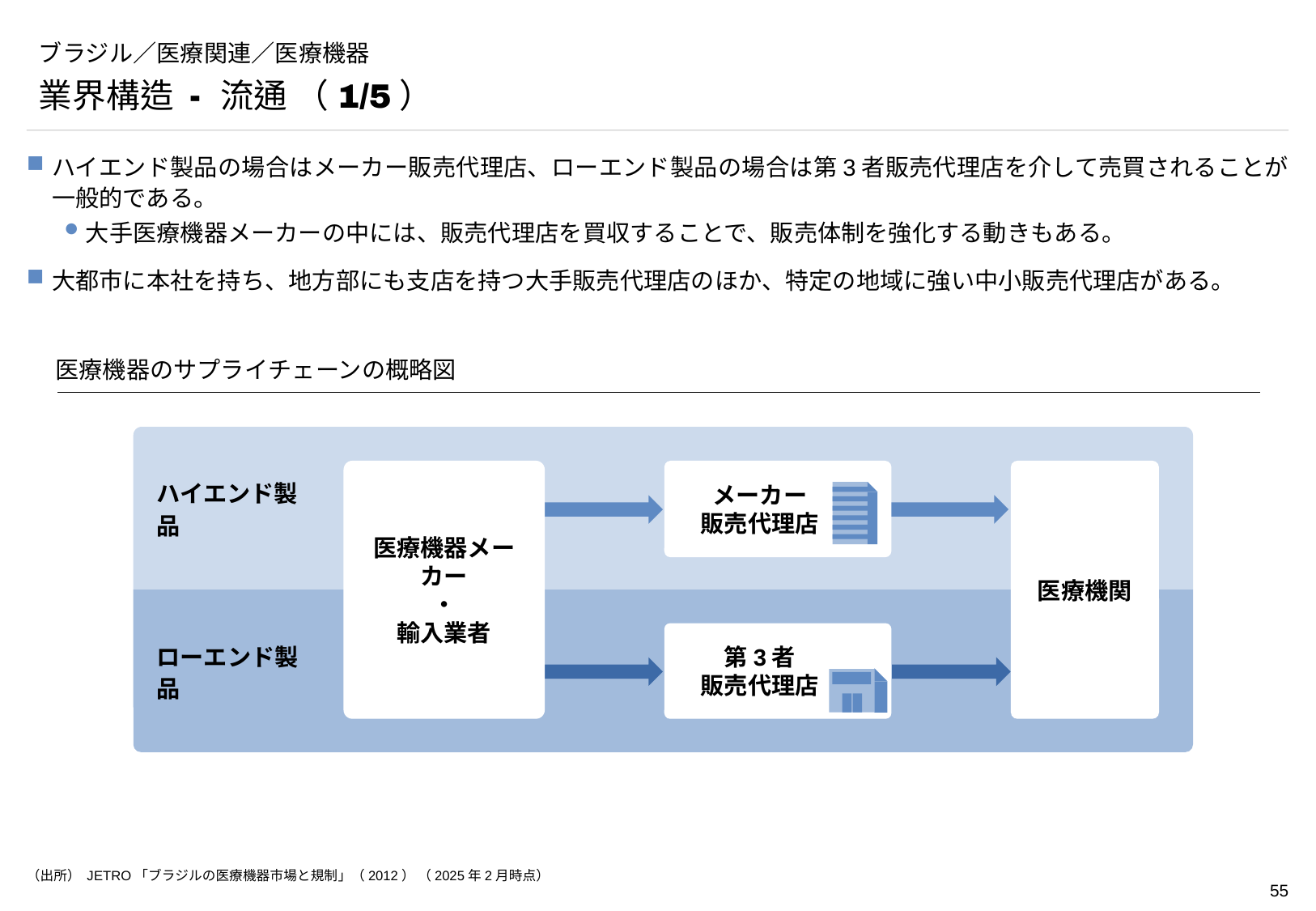

# ブラジル／医療関連／医療機器
業界構造 - 流通 （1/5）
ハイエンド製品の場合はメーカー販売代理店、ローエンド製品の場合は第3者販売代理店を介して売買されることが一般的である。
大手医療機器メーカーの中には、販売代理店を買収することで、販売体制を強化する動きもある。
大都市に本社を持ち、地方部にも支店を持つ大手販売代理店のほか、特定の地域に強い中小販売代理店がある。
医療機器のサプライチェーンの概略図

医療機器メーカー
・
輸入業者
メーカー
販売代理店
医療機関
ハイエンド製品

第3者
販売代理店
ローエンド製品

（出所） JETRO「ブラジルの医療機器市場と規制」（2012） （2025年2月時点）